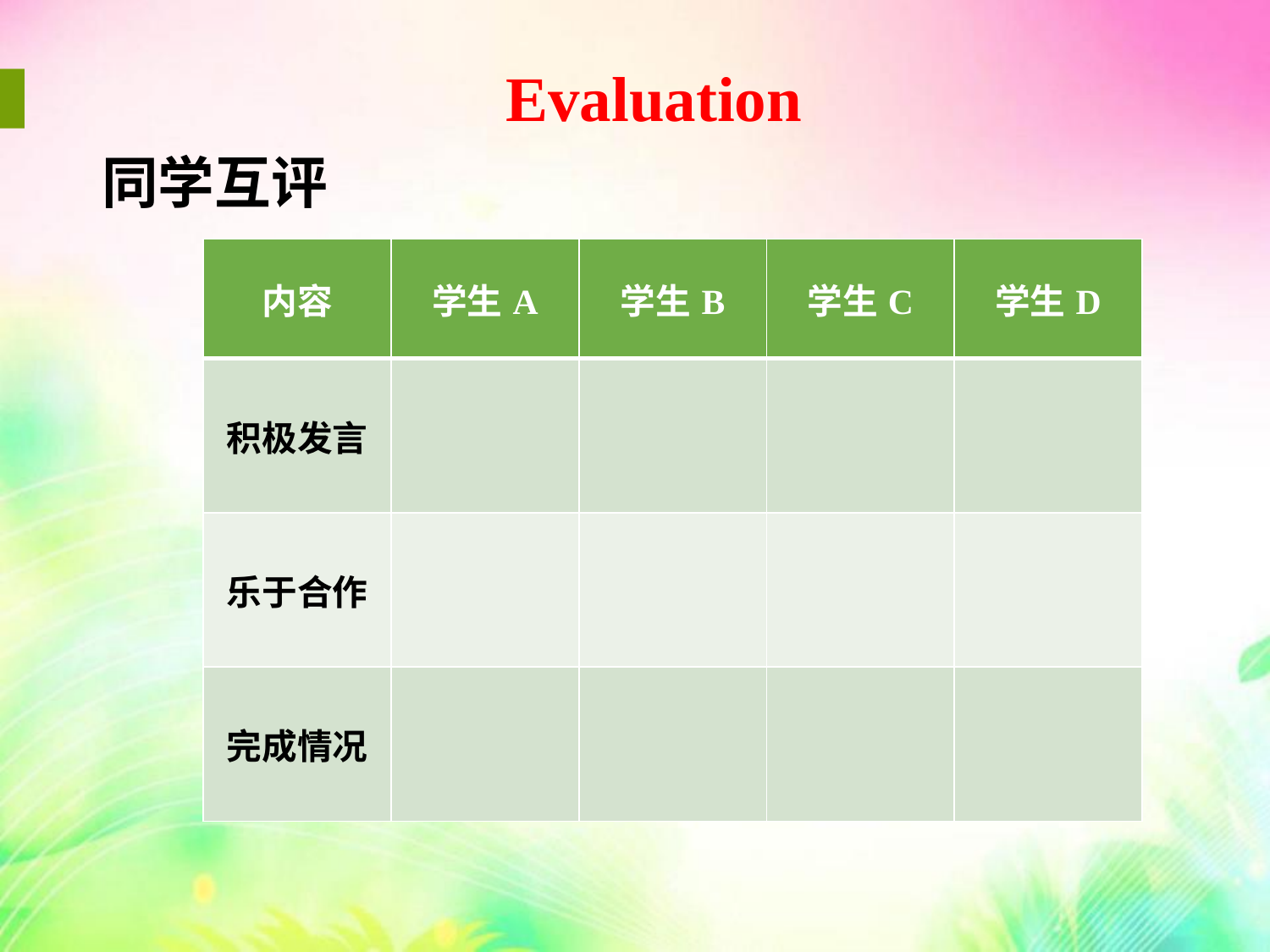

Evaluation

同学互评
| 内容 | 学生A | 学生B | 学生C | 学生D |
| --- | --- | --- | --- | --- |
| 积极发言 |  |  |  |  |
| 乐于合作 |  |  |  |  |
| 完成情况 |  |  |  |  |